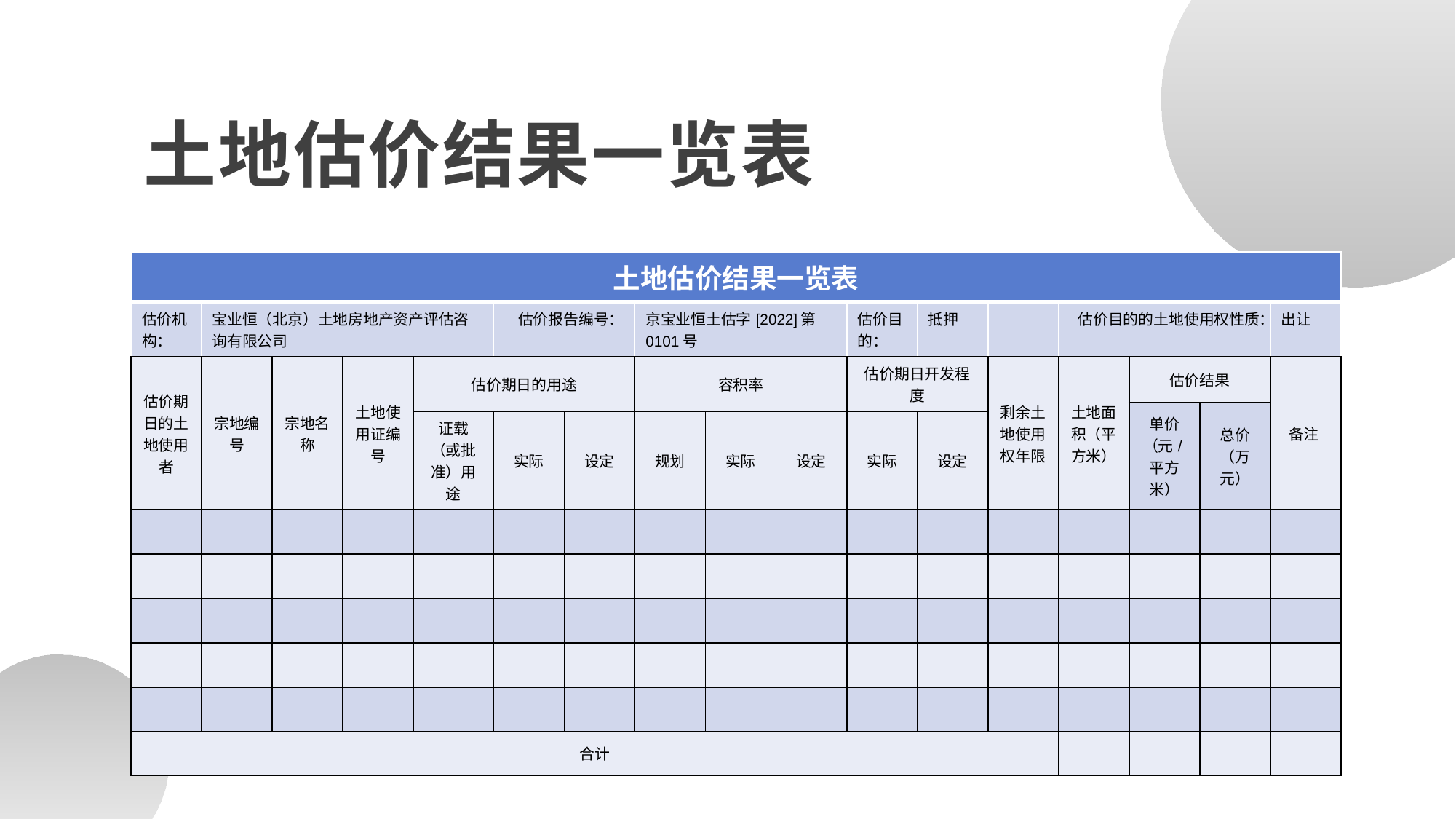

土地估价结果一览表
| 土地估价结果一览表 |  |  |  |  |  |  |  |  |  |  |  |  |  |  |  |  |
| --- | --- | --- | --- | --- | --- | --- | --- | --- | --- | --- | --- | --- | --- | --- | --- | --- |
| 估价机构： | 宝业恒（北京）土地房地产资产评估咨询有限公司 |  |  |  | 估价报告编号： |  | 京宝业恒土估字[2022]第0101号 |  |  | 估价目的： | 抵押 |  | 估价目的的土地使用权性质： |  |  | 出让 |
| 估价期日的土地使用者 | 宗地编号 | 宗地名称 | 土地使用证编号 | 估价期日的用途 |  |  | 容积率 |  |  | 估价期日开发程度 |  | 剩余土地使用权年限 | 土地面积（平方米） | 估价结果 |  | 备注 |
|  |  |  |  |  |  |  |  |  |  |  |  |  |  | 单价（元/平方米） | 总价（万元） |  |
|  |  |  |  | 证载（或批准）用途 | 实际 | 设定 | 规划 | 实际 | 设定 | 实际 | 设定 |  |  |  |  |  |
|  |  |  |  |  |  |  |  |  |  |  |  |  |  |  |  |  |
|  |  |  |  |  |  |  |  |  |  |  |  |  |  |  |  |  |
|  |  |  |  |  |  |  |  |  |  |  |  |  |  |  |  |  |
|  |  |  |  |  |  |  |  |  |  |  |  |  |  |  |  |  |
|  |  |  |  |  |  |  |  |  |  |  |  |  |  |  |  |  |
| 合计 |  |  |  |  |  |  |  |  |  |  |  |  |  |  |  |  |